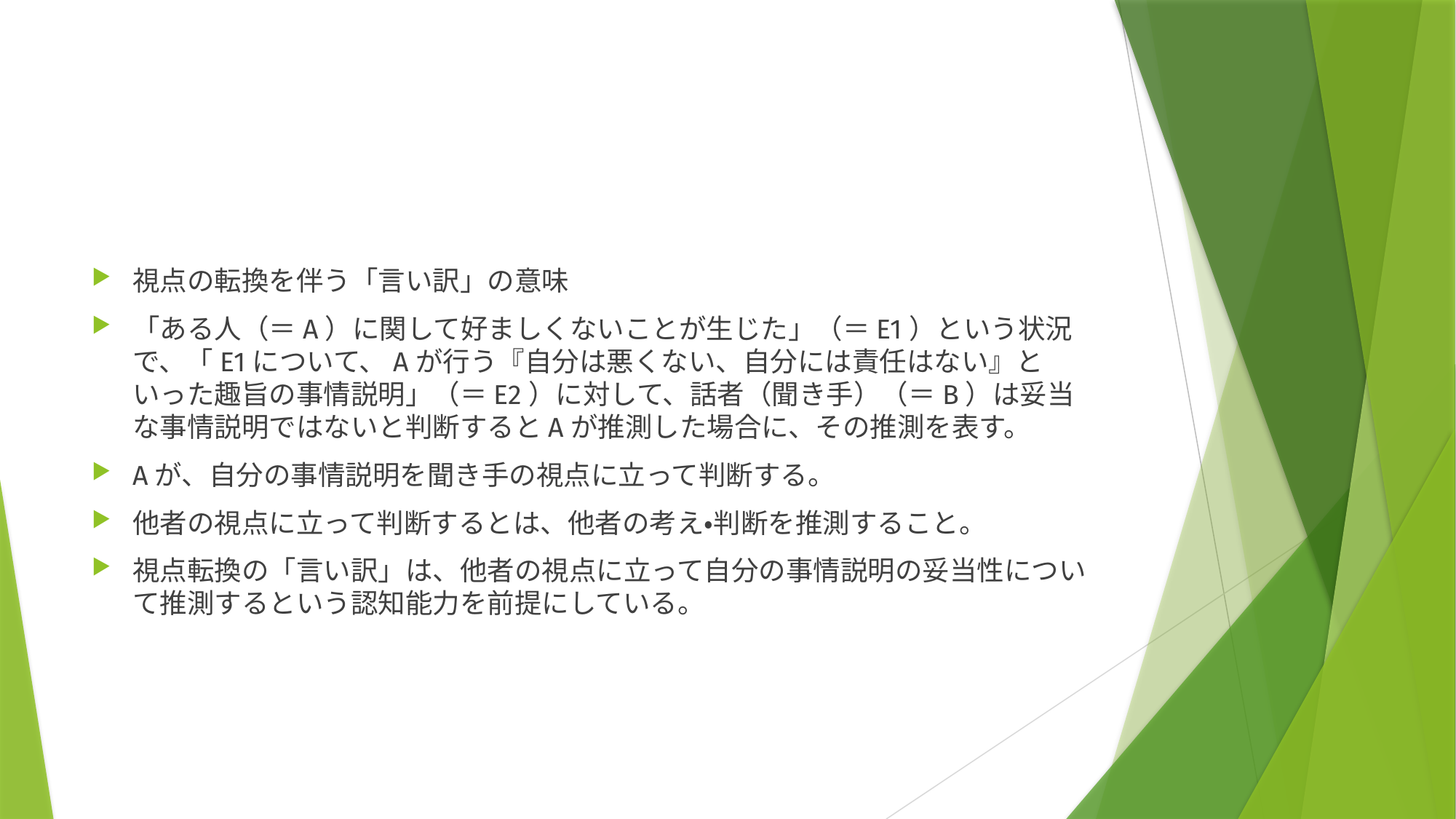

#
視点の転換を伴う「言い訳」の意味
「ある人（＝A）に関して好ましくないことが生じた」（＝E1）という状況で、「E1について、Aが行う『自分は悪くない、自分には責任はない』といった趣旨の事情説明」（＝E2）に対して、話者（聞き手）（＝B）は妥当な事情説明ではないと判断するとAが推測した場合に、その推測を表す。
Aが、自分の事情説明を聞き手の視点に立って判断する。
他者の視点に立って判断するとは、他者の考え・判断を推測すること。
視点転換の「言い訳」は、他者の視点に立って自分の事情説明の妥当性について推測するという認知能力を前提にしている。